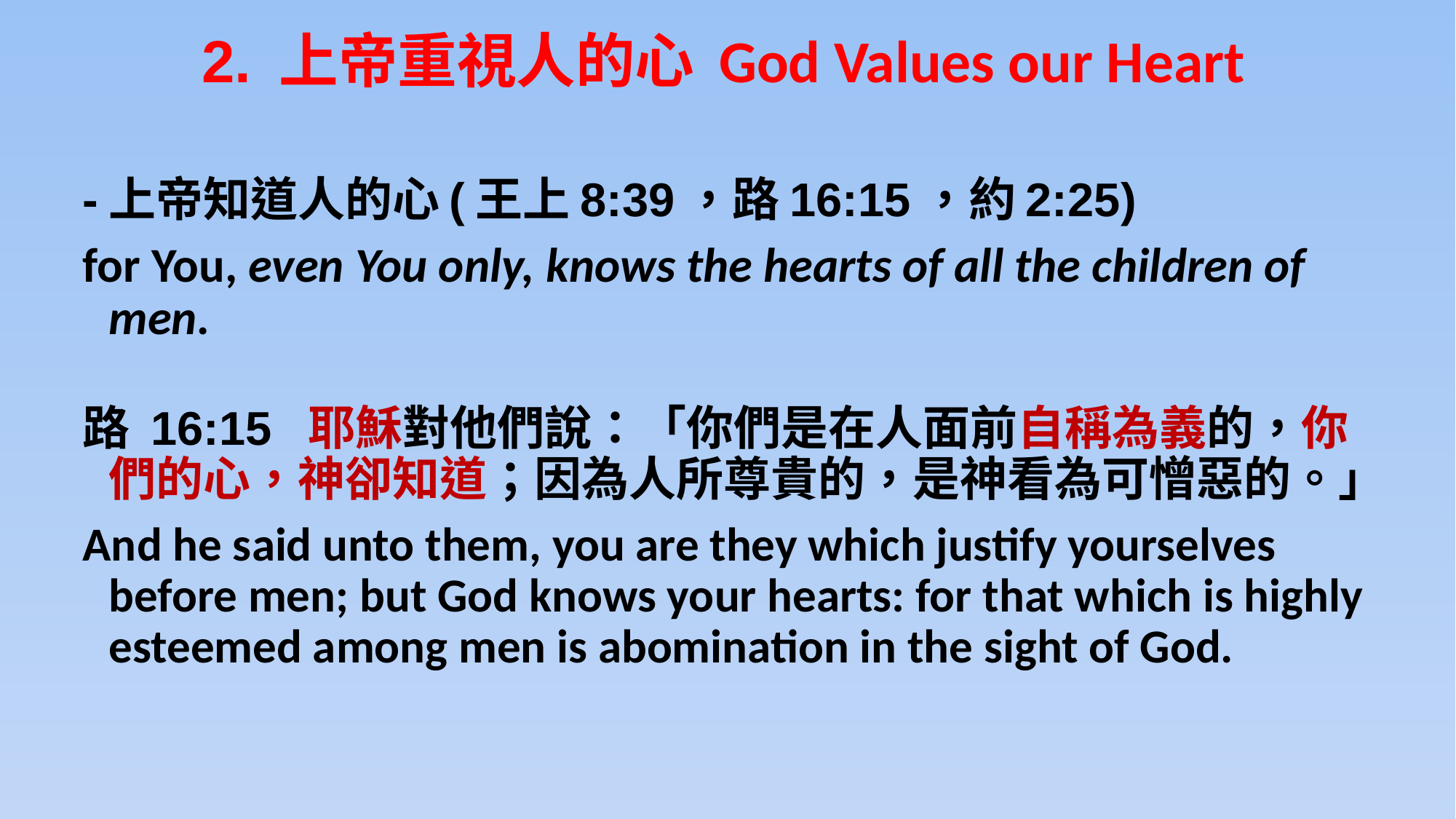

# 2. 上帝重視人的心 God Values our Heart

-上帝知道人的心(王上8:39，路16:15，約2:25)
for You, even You only, knows the hearts of all the children of men.

路 16:15  耶穌對他們說：「你們是在人面前自稱為義的，你們的心，神卻知道；因為人所尊貴的，是神看為可憎惡的。」
And he said unto them, you are they which justify yourselves before men; but God knows your hearts: for that which is highly esteemed among men is abomination in the sight of God.